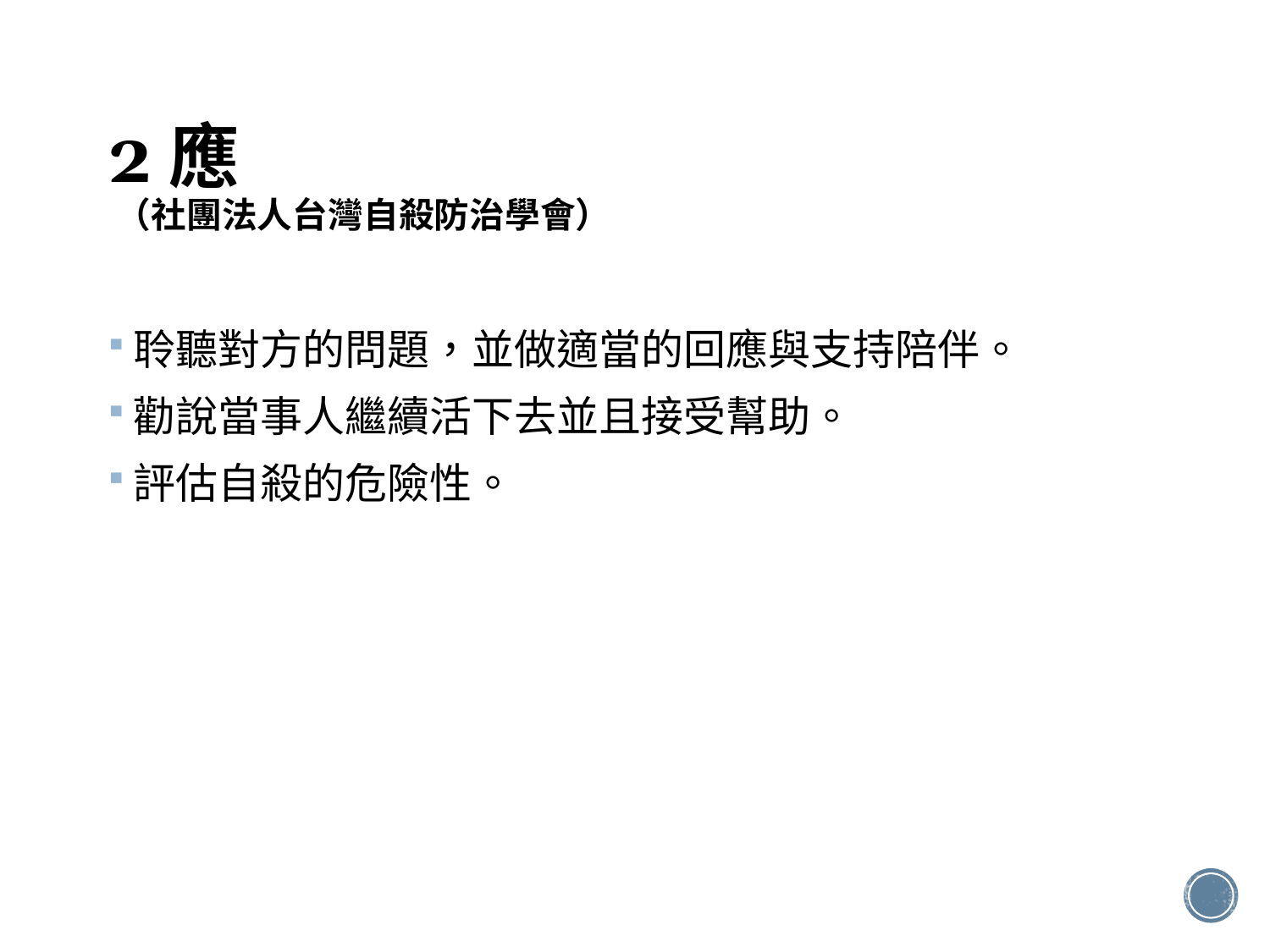

# 2應 （社團法人台灣自殺防治學會）
聆聽對方的問題，並做適當的回應與支持陪伴。
勸說當事人繼續活下去並且接受幫助。
評估自殺的危險性。